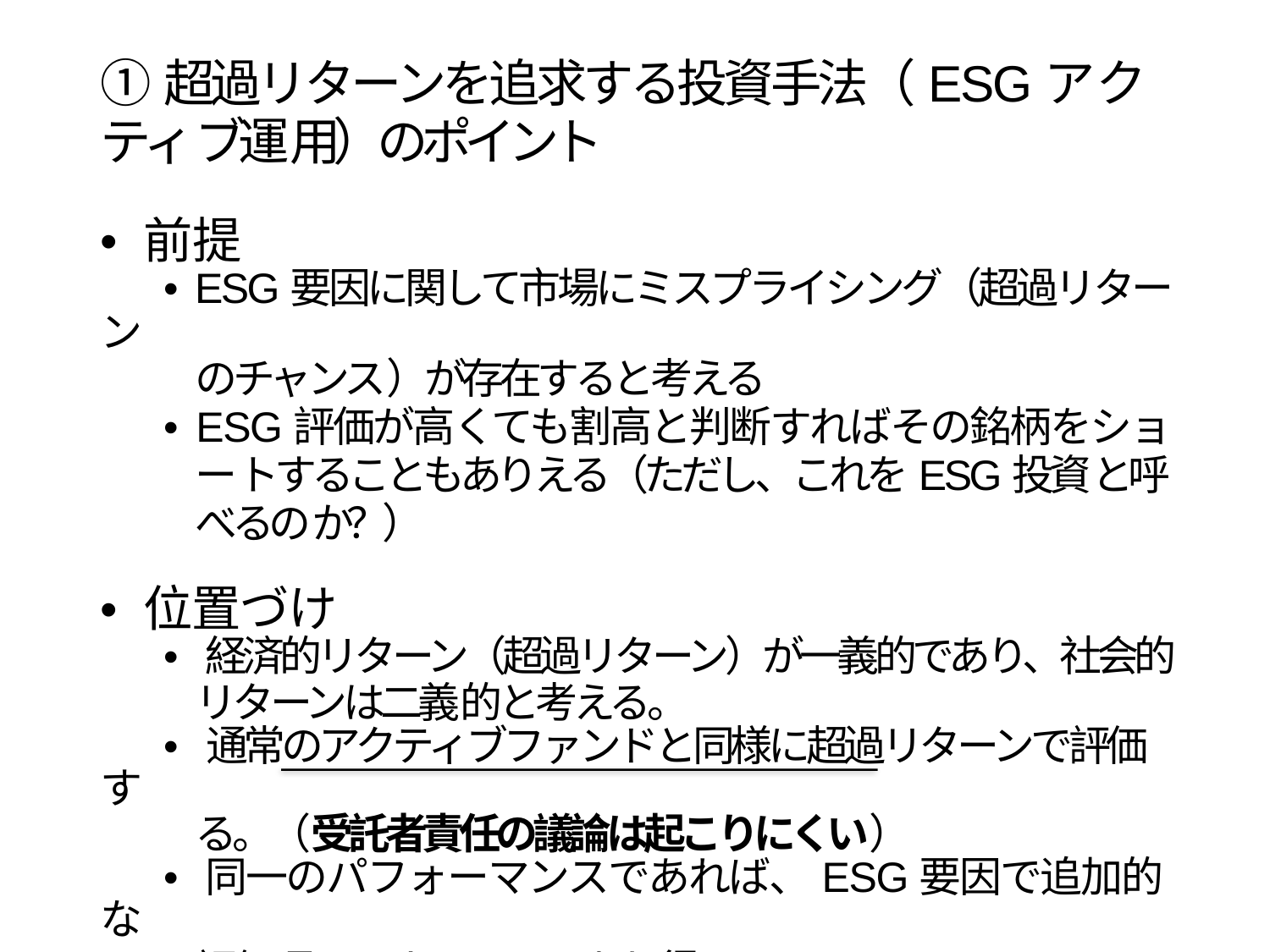

①超過リターンを追求する投資手法（ESGアクティブ運用）のポイント

• 前提
• ESG要因に関して市場にミスプライシング（超過リターン
のチャンス）が存在すると考える
• ESG評価が高くても割高と判断すればその銘柄をショートすることもありえる（ただし、これをESG投資と呼べるのか？）

• 位置づけ
• 経済的リターン（超過リターン）が一義的であり、社会的
リターンは二義的と考える。
• 通常のアクティブファンドと同様に超過リターンで評価す
る。（受託者責任の議論は起こりにくい）
• 同一のパフォーマンスであれば、ESG要因で追加的な
評価項目にすることはあり得る。

7